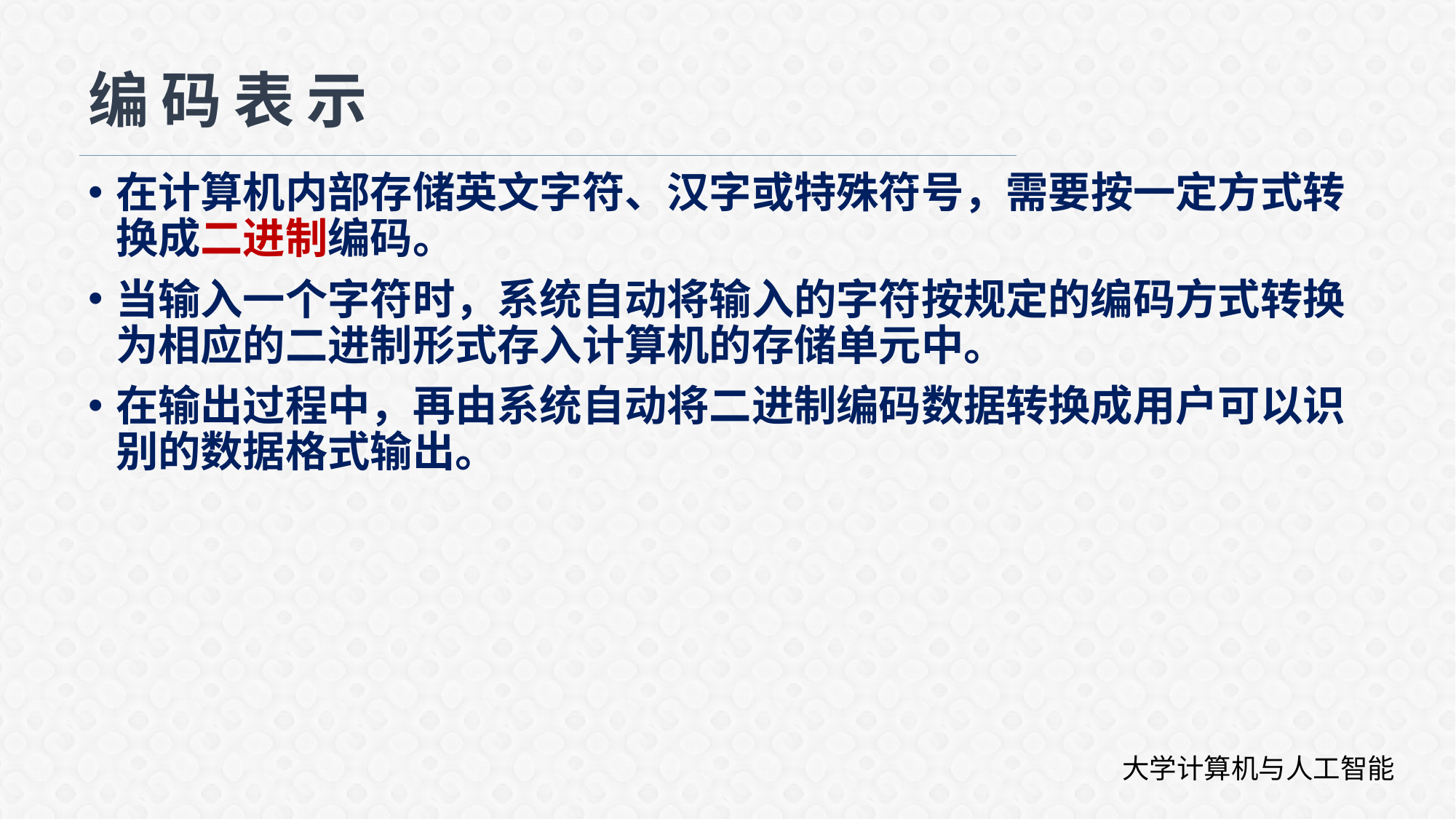

# 编码表示
在计算机内部存储英文字符、汉字或特殊符号，需要按一定方式转换成二进制编码。
当输入一个字符时，系统自动将输入的字符按规定的编码方式转换为相应的二进制形式存入计算机的存储单元中。
在输出过程中，再由系统自动将二进制编码数据转换成用户可以识别的数据格式输出。
大学计算机与人工智能